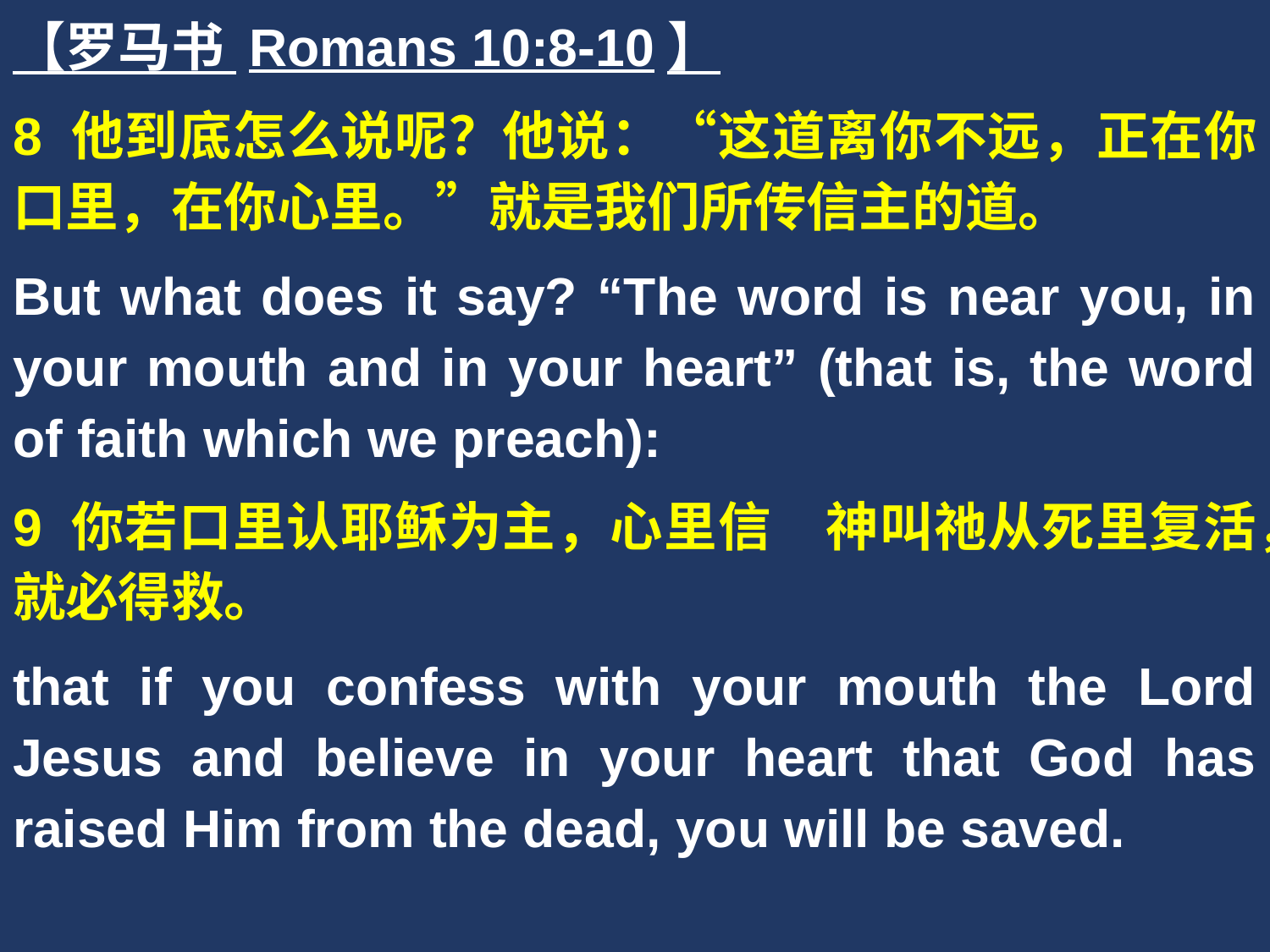

【罗马书 Romans 10:8-10】
8 他到底怎么说呢？他说：“这道离你不远，正在你口里，在你心里。”就是我们所传信主的道。
But what does it say? “The word is near you, in your mouth and in your heart” (that is, the word of faith which we preach):
9 你若口里认耶稣为主，心里信　神叫祂从死里复活，就必得救。
that if you confess with your mouth the Lord Jesus and believe in your heart that God has raised Him from the dead, you will be saved.